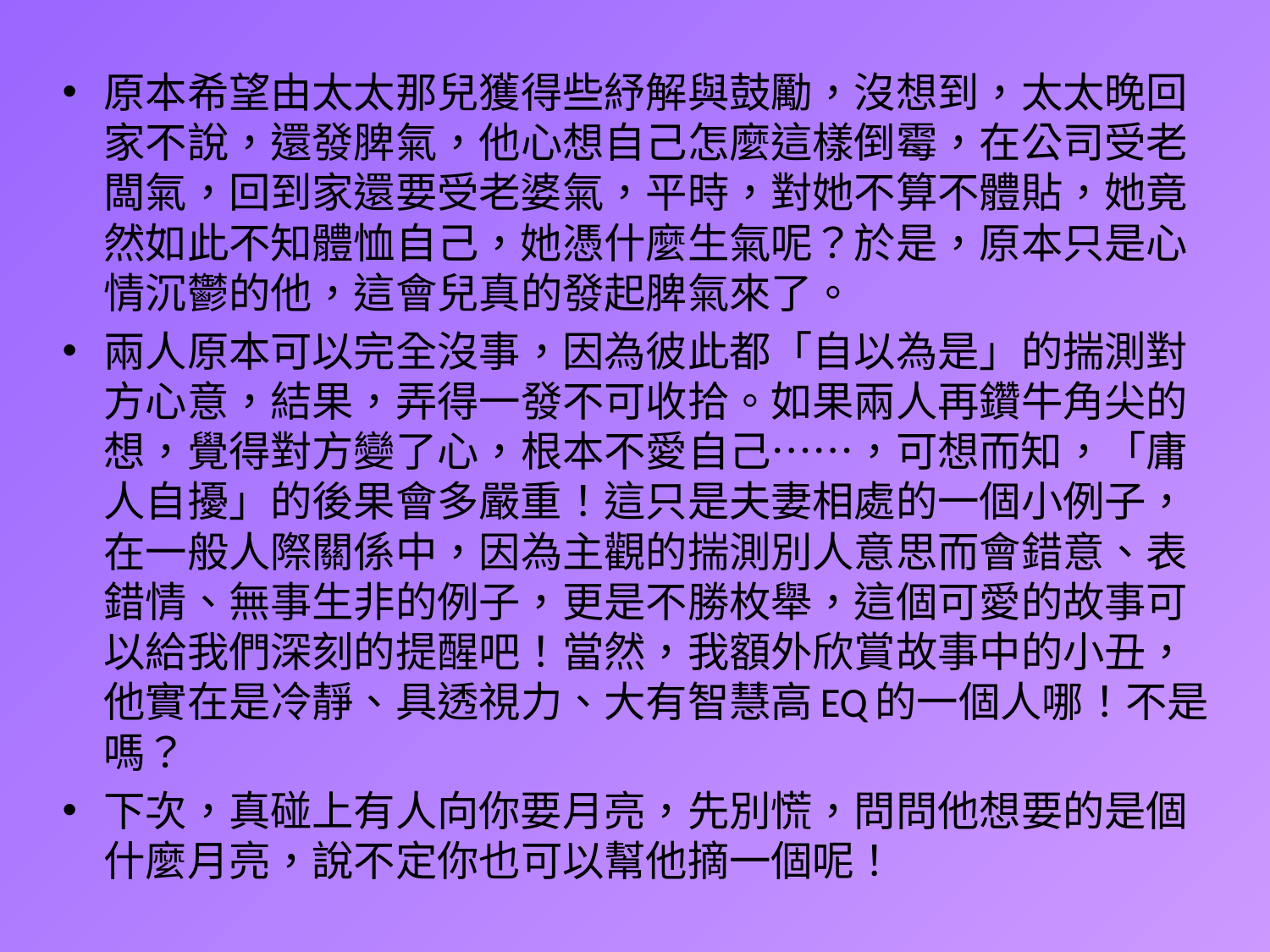

原本希望由太太那兒獲得些紓解與鼓勵，沒想到，太太晚回家不說，還發脾氣，他心想自己怎麼這樣倒霉，在公司受老闆氣，回到家還要受老婆氣，平時，對她不算不體貼，她竟然如此不知體恤自己，她憑什麼生氣呢？於是，原本只是心情沉鬱的他，這會兒真的發起脾氣來了。
兩人原本可以完全沒事，因為彼此都「自以為是」的揣測對方心意，結果，弄得一發不可收拾。如果兩人再鑽牛角尖的想，覺得對方變了心，根本不愛自己……，可想而知，「庸人自擾」的後果會多嚴重！這只是夫妻相處的一個小例子，在一般人際關係中，因為主觀的揣測別人意思而會錯意、表錯情、無事生非的例子，更是不勝枚舉，這個可愛的故事可以給我們深刻的提醒吧！當然，我額外欣賞故事中的小丑，他實在是冷靜、具透視力、大有智慧高EQ的一個人哪！不是嗎？
下次，真碰上有人向你要月亮，先別慌，問問他想要的是個什麼月亮，說不定你也可以幫他摘一個呢！